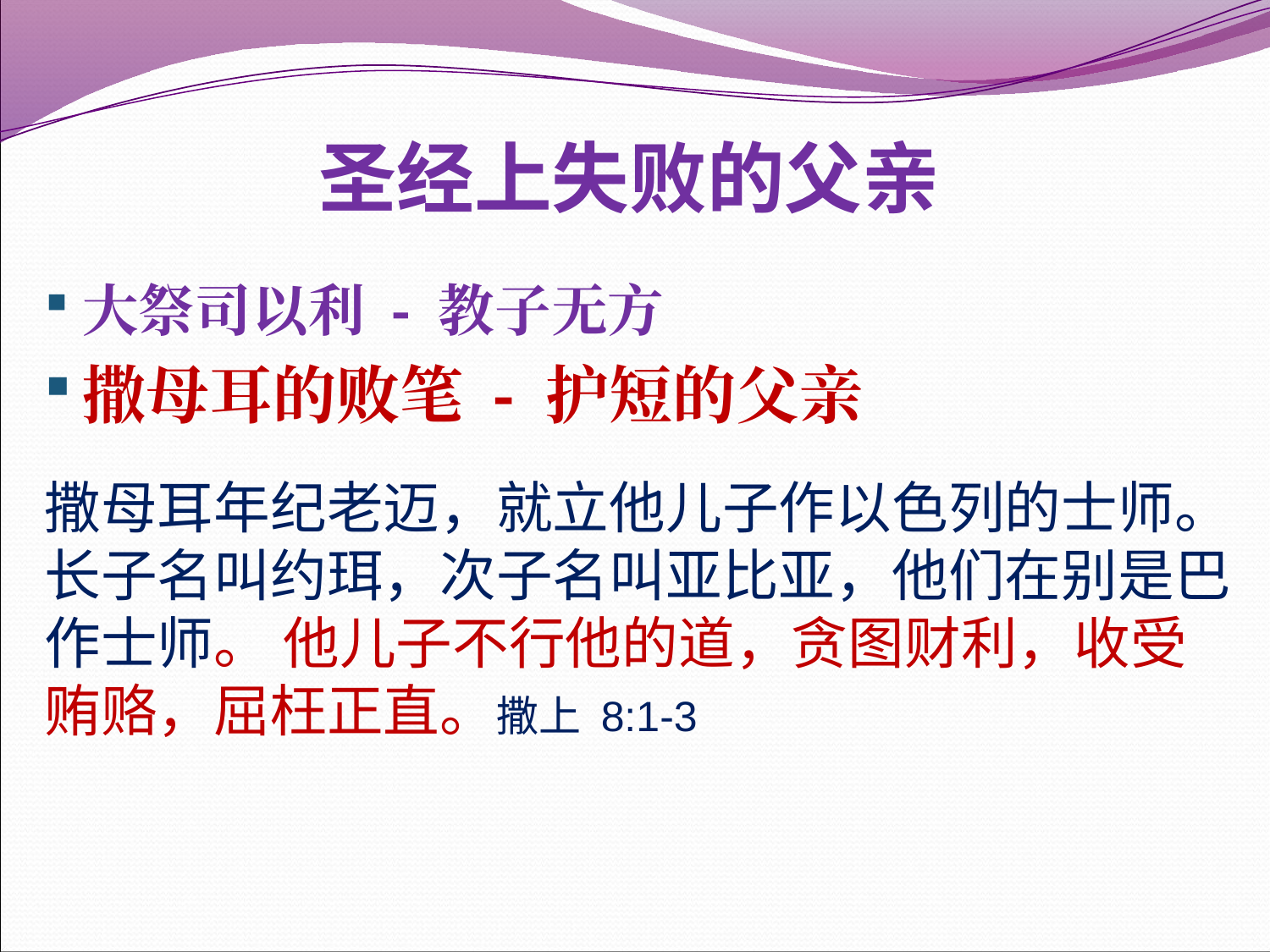

# 圣经上失败的父亲
大祭司以利 - 教子无方
撒母耳的败笔 - 护短的父亲

撒母耳年纪老迈，就立他儿子作以色列的士师。长子名叫约珥，次子名叫亚比亚，他们在别是巴作士师。 他儿子不行他的道，贪图财利，收受贿赂，屈枉正直。撒上 8:1-3